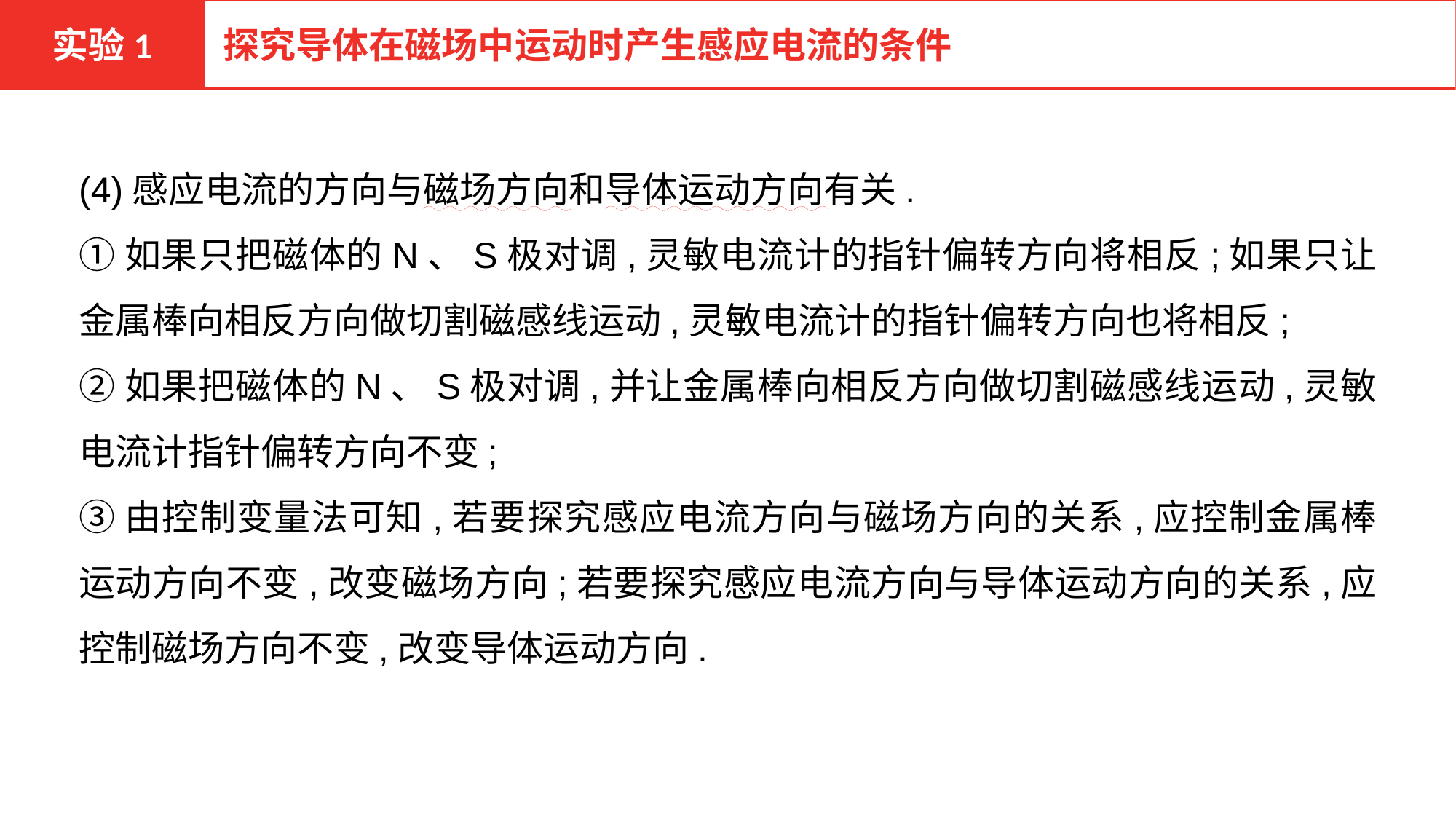

实验1
探究导体在磁场中运动时产生感应电流的条件
(4)感应电流的方向与磁场方向和导体运动方向有关.
①如果只把磁体的N、S极对调,灵敏电流计的指针偏转方向将相反;如果只让金属棒向相反方向做切割磁感线运动,灵敏电流计的指针偏转方向也将相反;
②如果把磁体的N、S极对调,并让金属棒向相反方向做切割磁感线运动,灵敏电流计指针偏转方向不变;
③由控制变量法可知,若要探究感应电流方向与磁场方向的关系,应控制金属棒运动方向不变,改变磁场方向;若要探究感应电流方向与导体运动方向的关系,应控制磁场方向不变,改变导体运动方向.